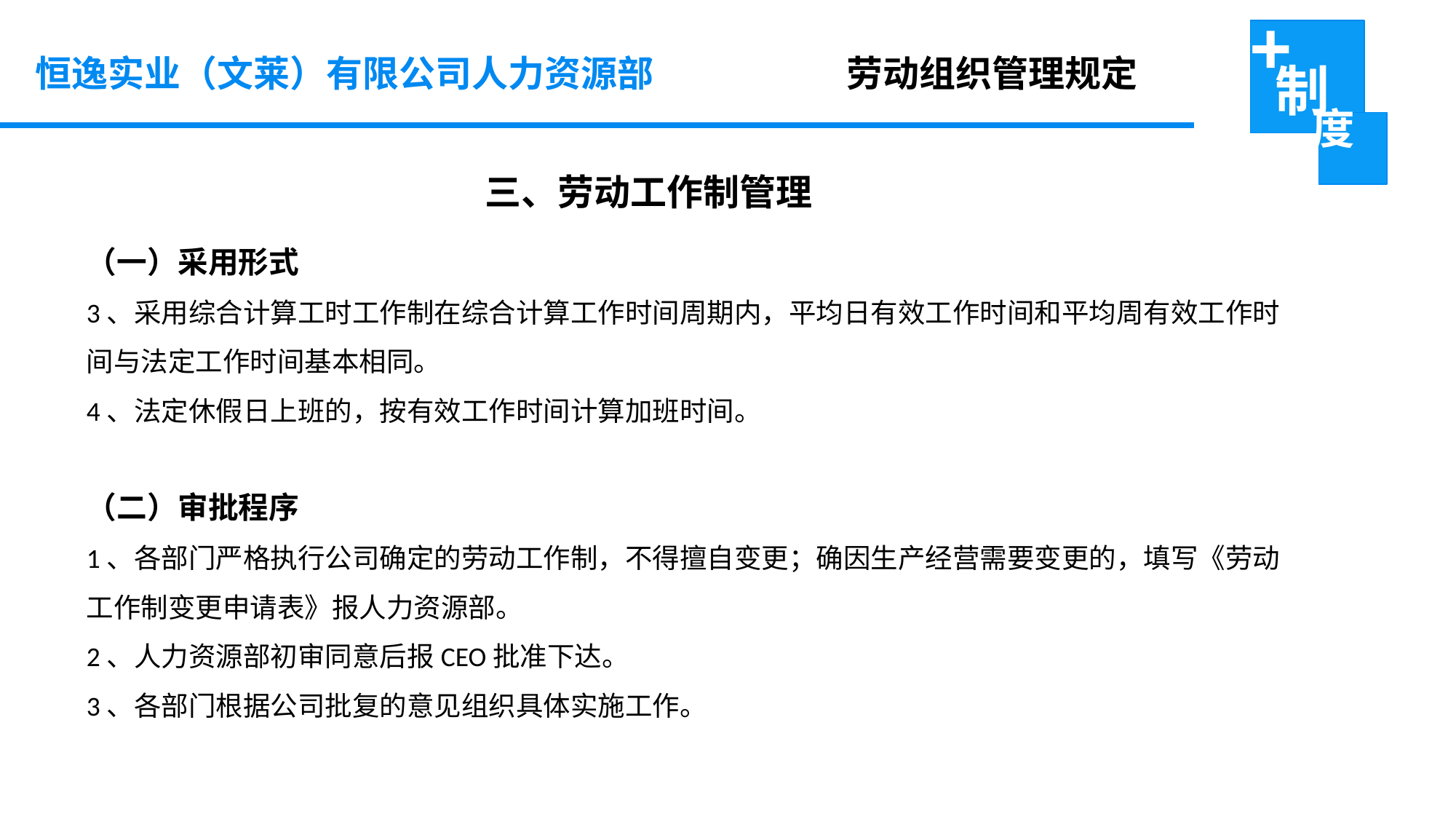

恒逸实业（文莱）有限公司人力资源部
劳动组织管理规定
三、劳动工作制管理
（一）采用形式
3、采用综合计算工时工作制在综合计算工作时间周期内，平均日有效工作时间和平均周有效工作时间与法定工作时间基本相同。
4、法定休假日上班的，按有效工作时间计算加班时间。

（二）审批程序
1、各部门严格执行公司确定的劳动工作制，不得擅自变更；确因生产经营需要变更的，填写《劳动工作制变更申请表》报人力资源部。
2、人力资源部初审同意后报CEO批准下达。
3、各部门根据公司批复的意见组织具体实施工作。